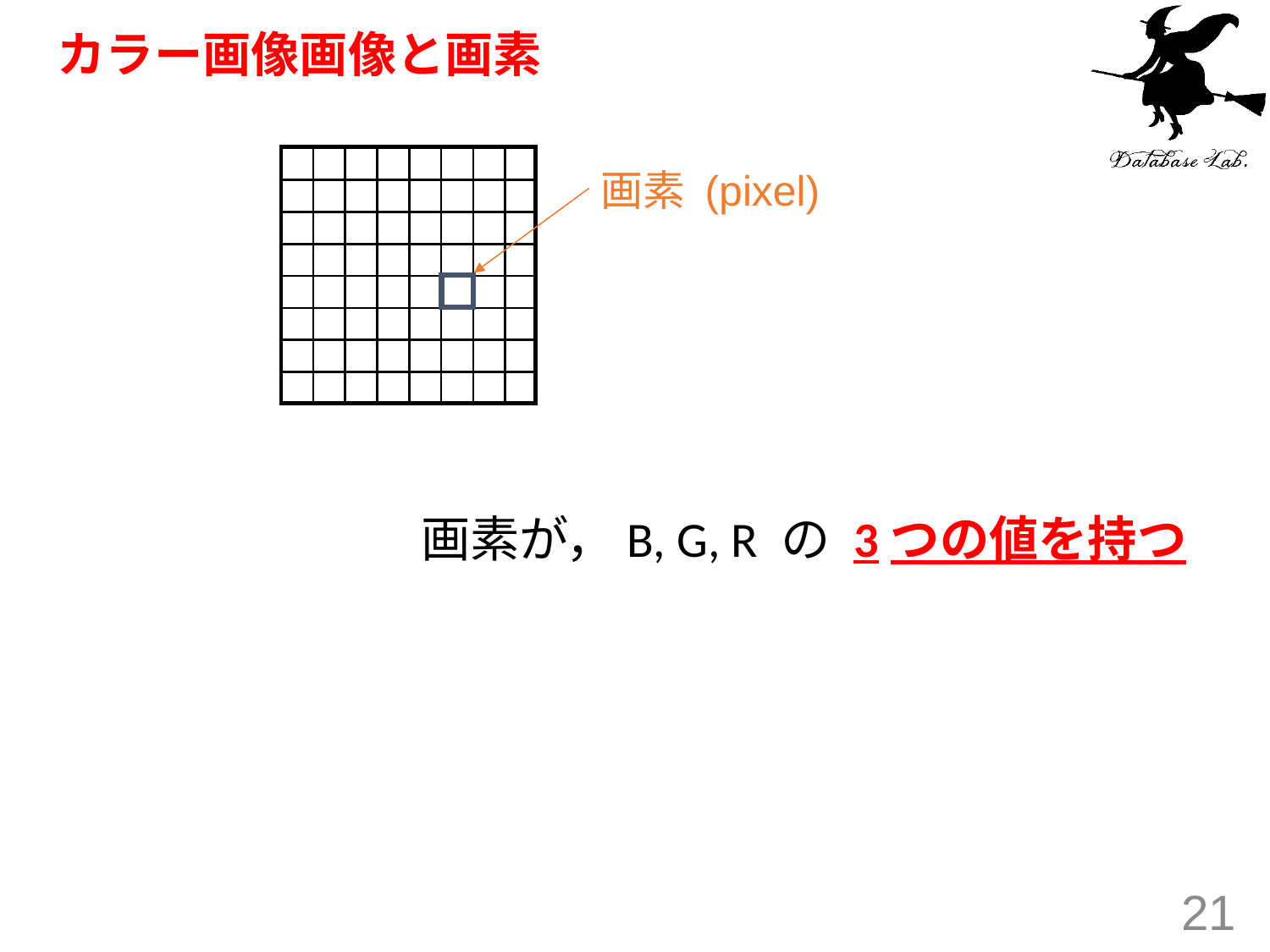

# カラー画像画像と画素

画素 (pixel)

画素が，B, G, R の 3つの値を持つ
21